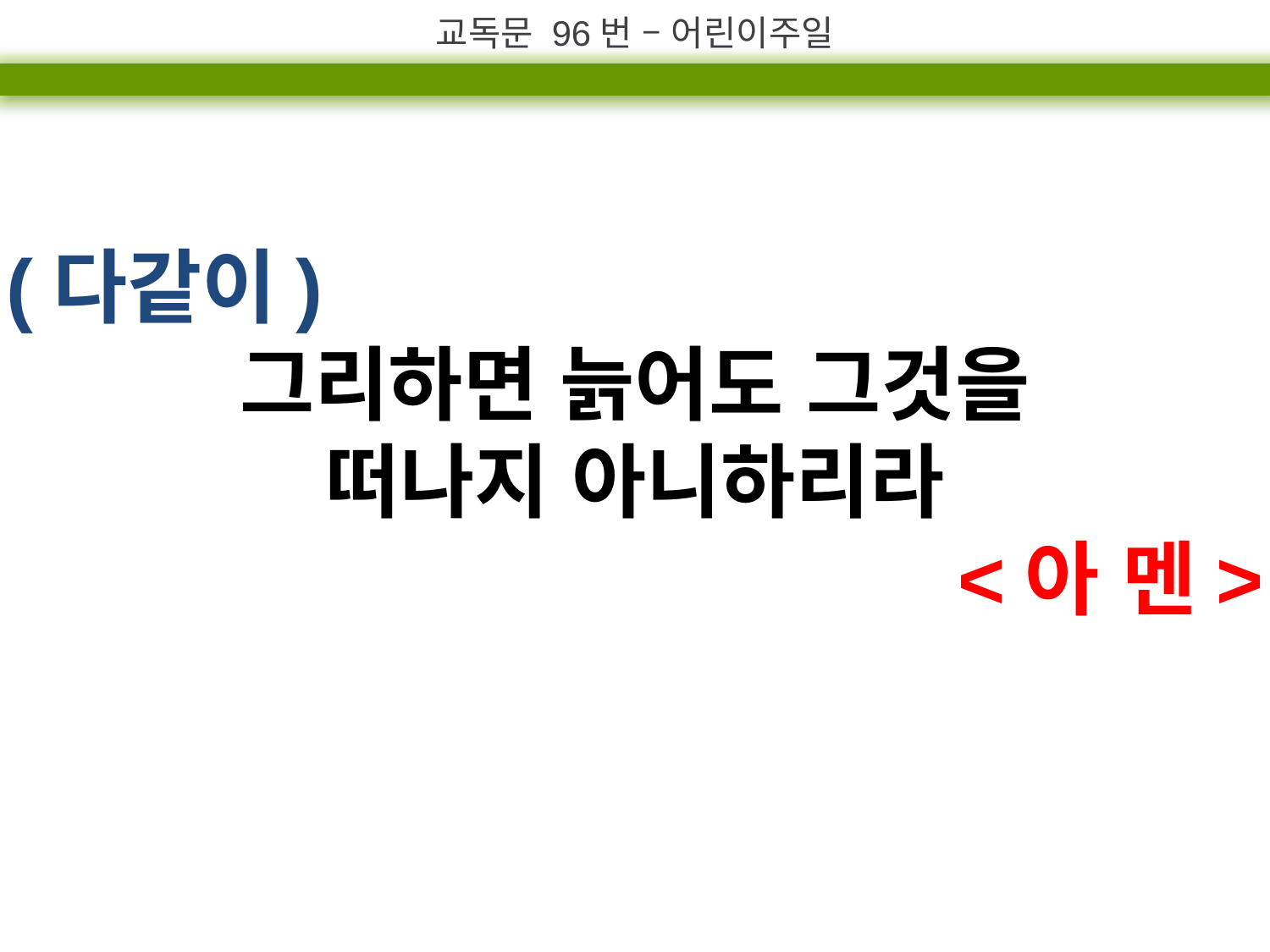

교독문 96번 – 어린이주일

(다같이)
그리하면 늙어도 그것을
떠나지 아니하리라
<아 멘>